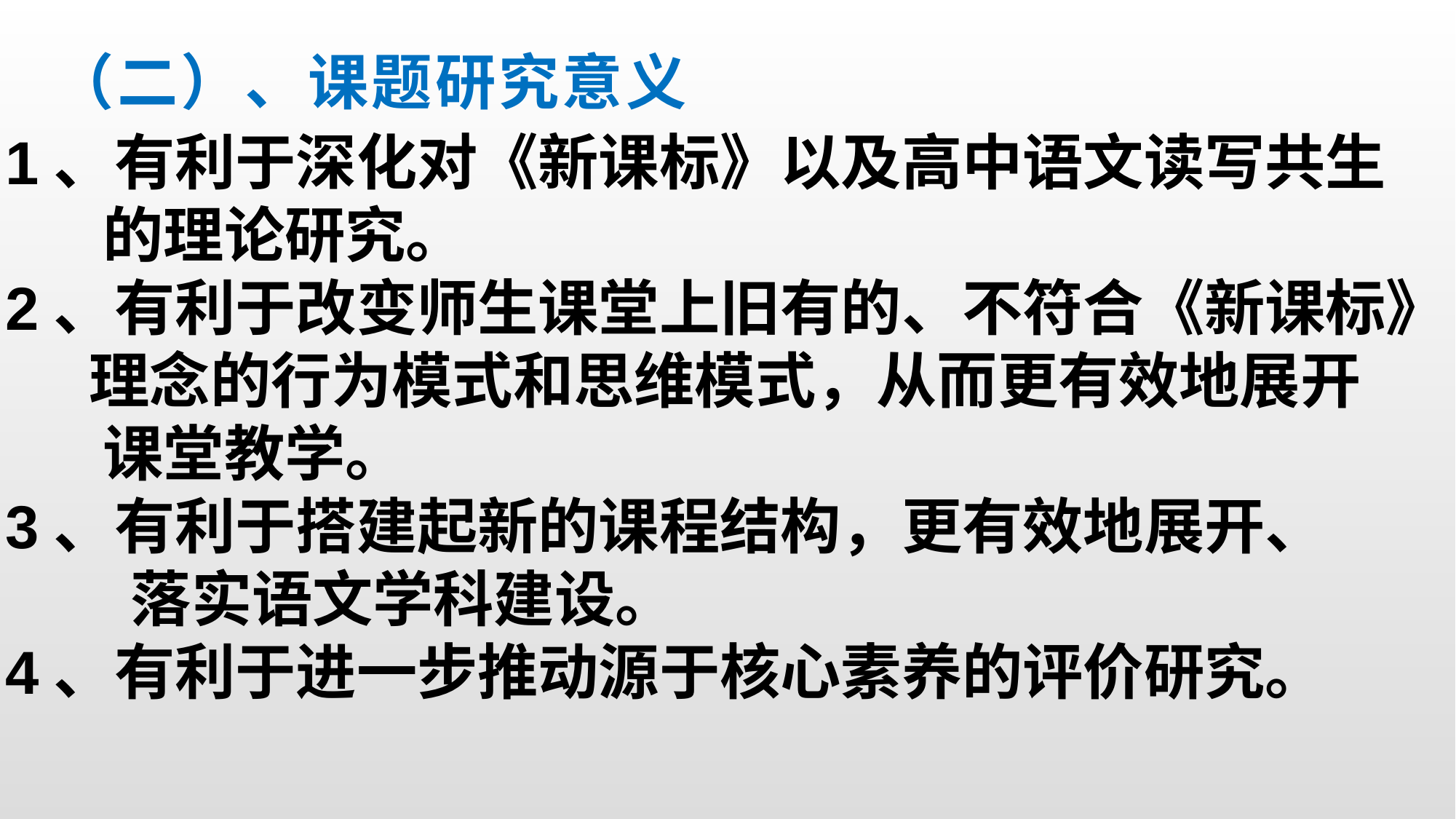

# （二）、课题研究意义
1、有利于深化对《新课标》以及高中语文读写共生
      的理论研究。
2、有利于改变师生课堂上旧有的、不符合《新课标》
     理念的行为模式和思维模式，从而更有效地展开
      课堂教学。
3、有利于搭建起新的课程结构，更有效地展开、
        落实语文学科建设。
4、有利于进一步推动源于核心素养的评价研究。